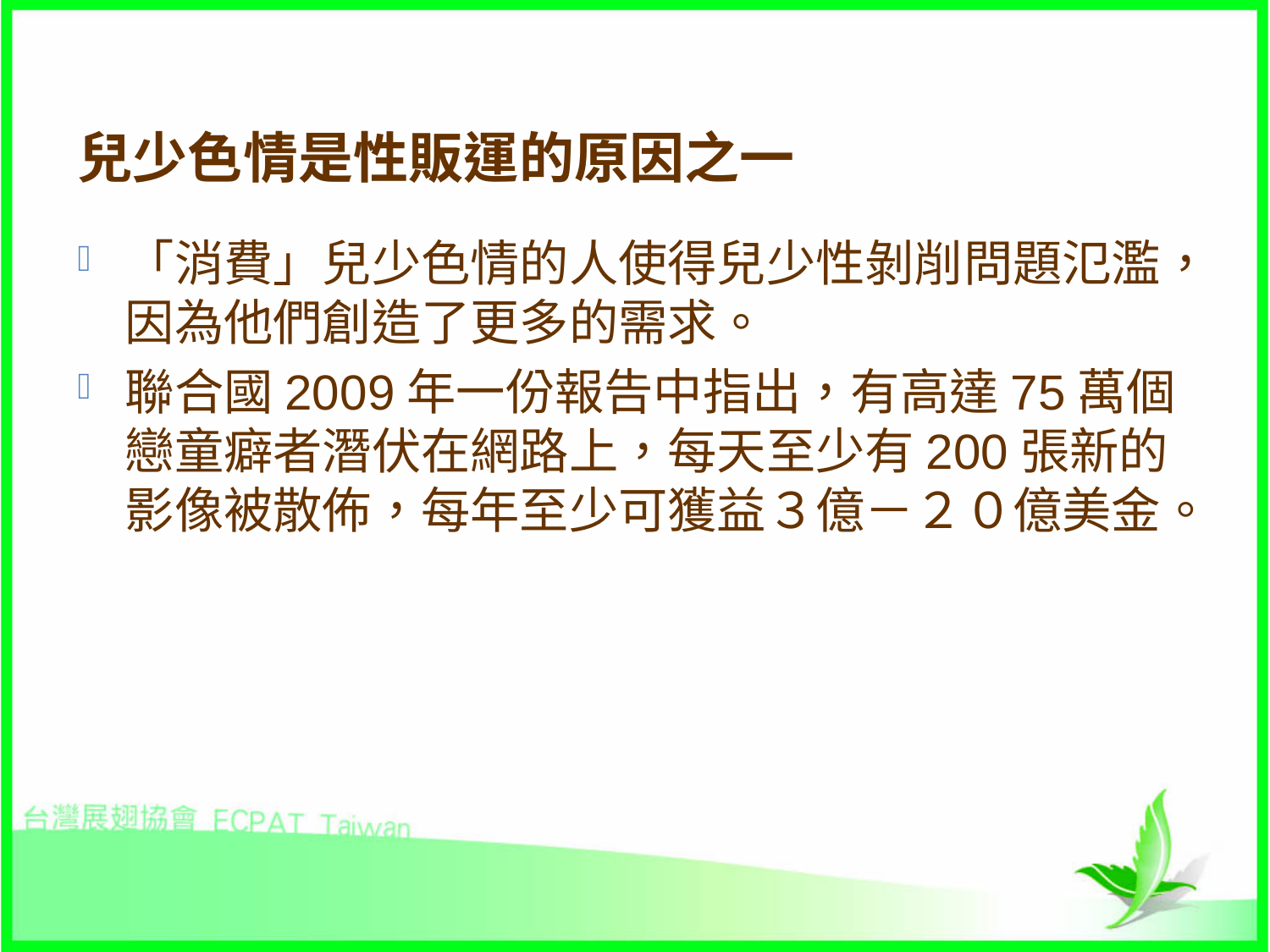

# 兒少色情是性販運的原因之一
「消費」兒少色情的人使得兒少性剝削問題氾濫，因為他們創造了更多的需求。
聯合國2009年一份報告中指出，有高達75萬個戀童癖者潛伏在網路上，每天至少有200張新的影像被散佈，每年至少可獲益３億－２０億美金。